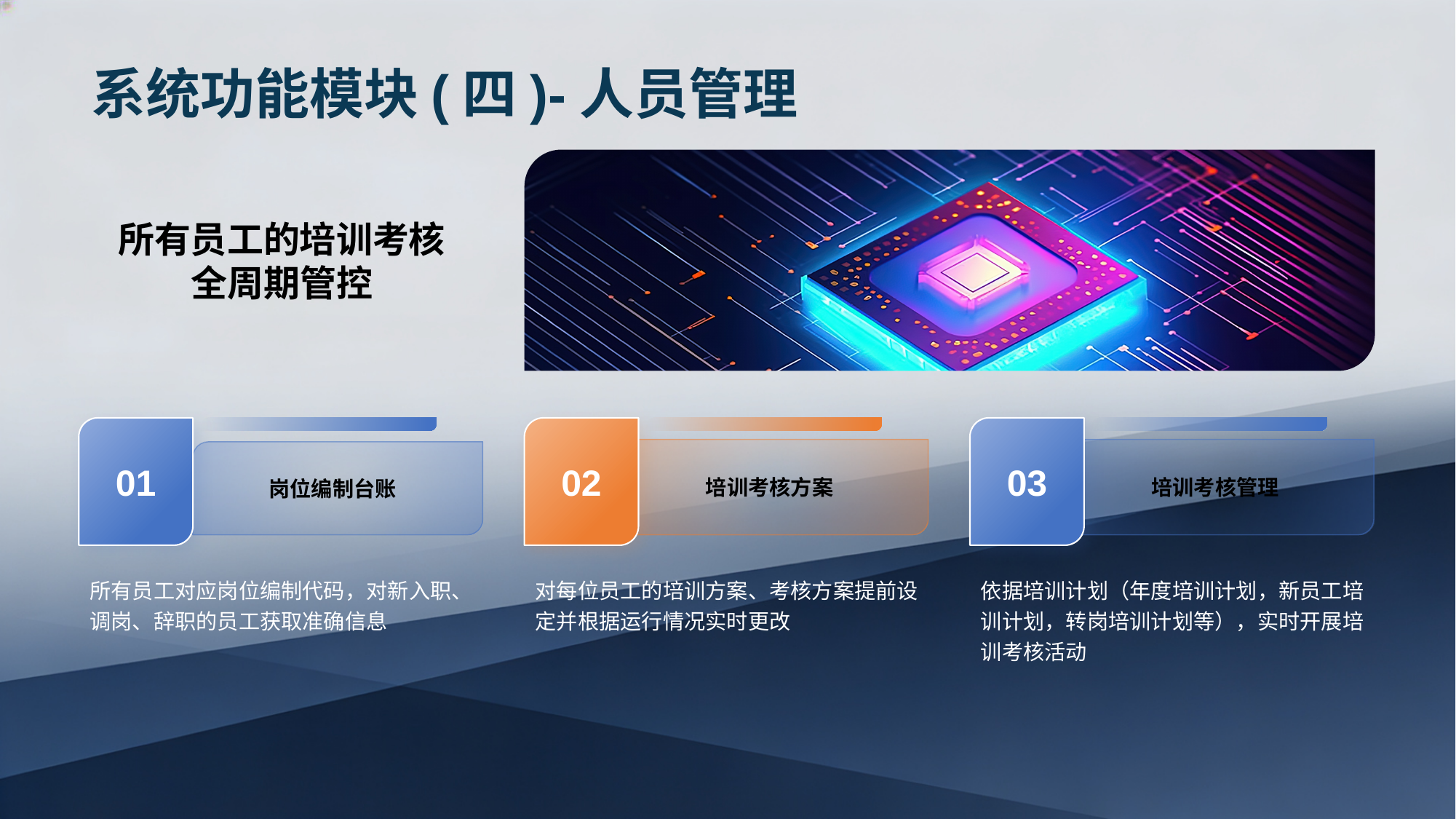

系统功能模块(四)-人员管理

所有员工的培训考核
全周期管控

01

02

03

培训考核方案
培训考核管理
岗位编制台账
所有员工对应岗位编制代码，对新入职、调岗、辞职的员工获取准确信息
对每位员工的培训方案、考核方案提前设定并根据运行情况实时更改
依据培训计划（年度培训计划，新员工培训计划，转岗培训计划等），实时开展培训考核活动